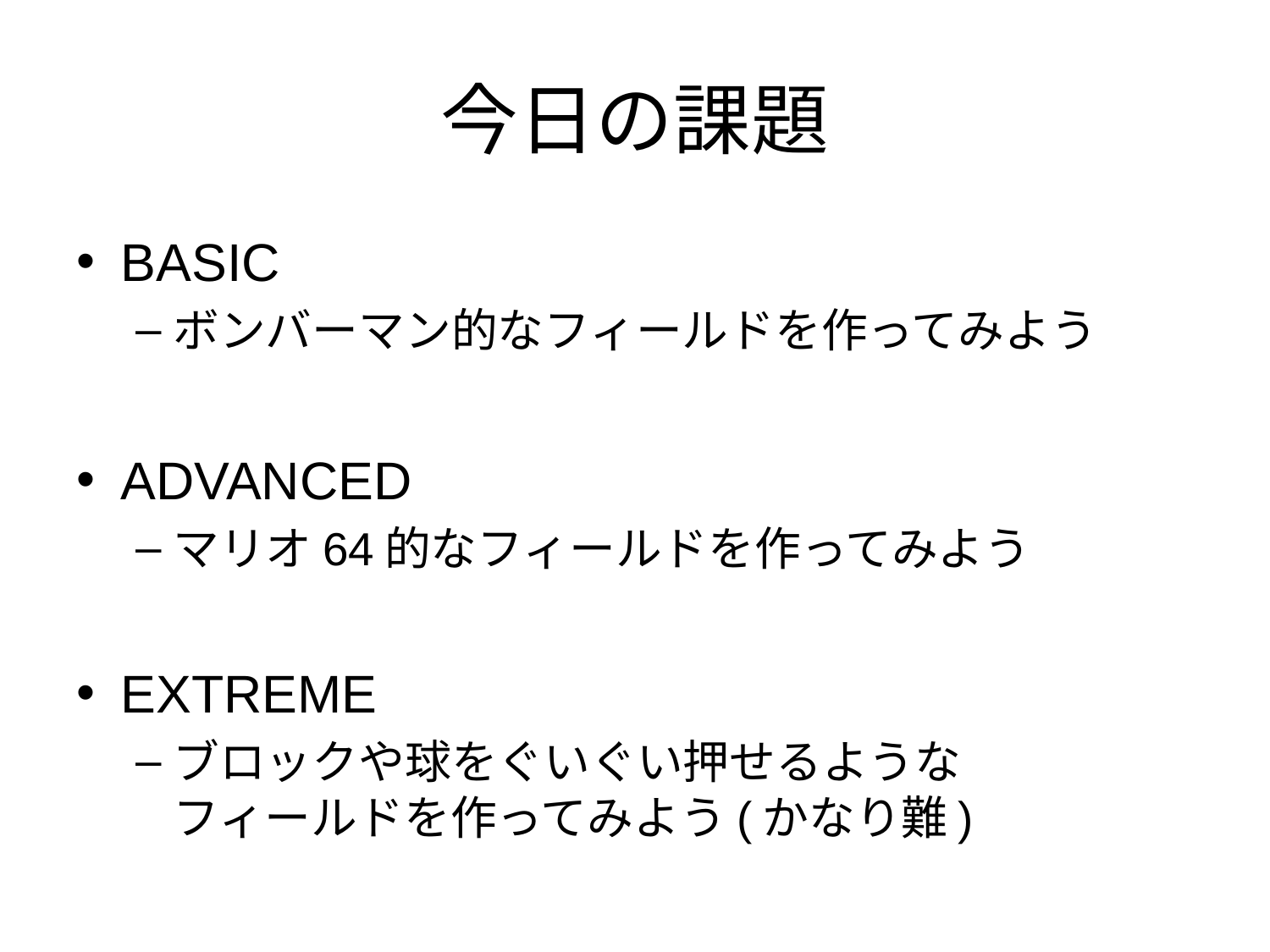

# 今日の課題
BASIC
ボンバーマン的なフィールドを作ってみよう

ADVANCED
マリオ64的なフィールドを作ってみよう

EXTREME
ブロックや球をぐいぐい押せるような
フィールドを作ってみよう(かなり難)